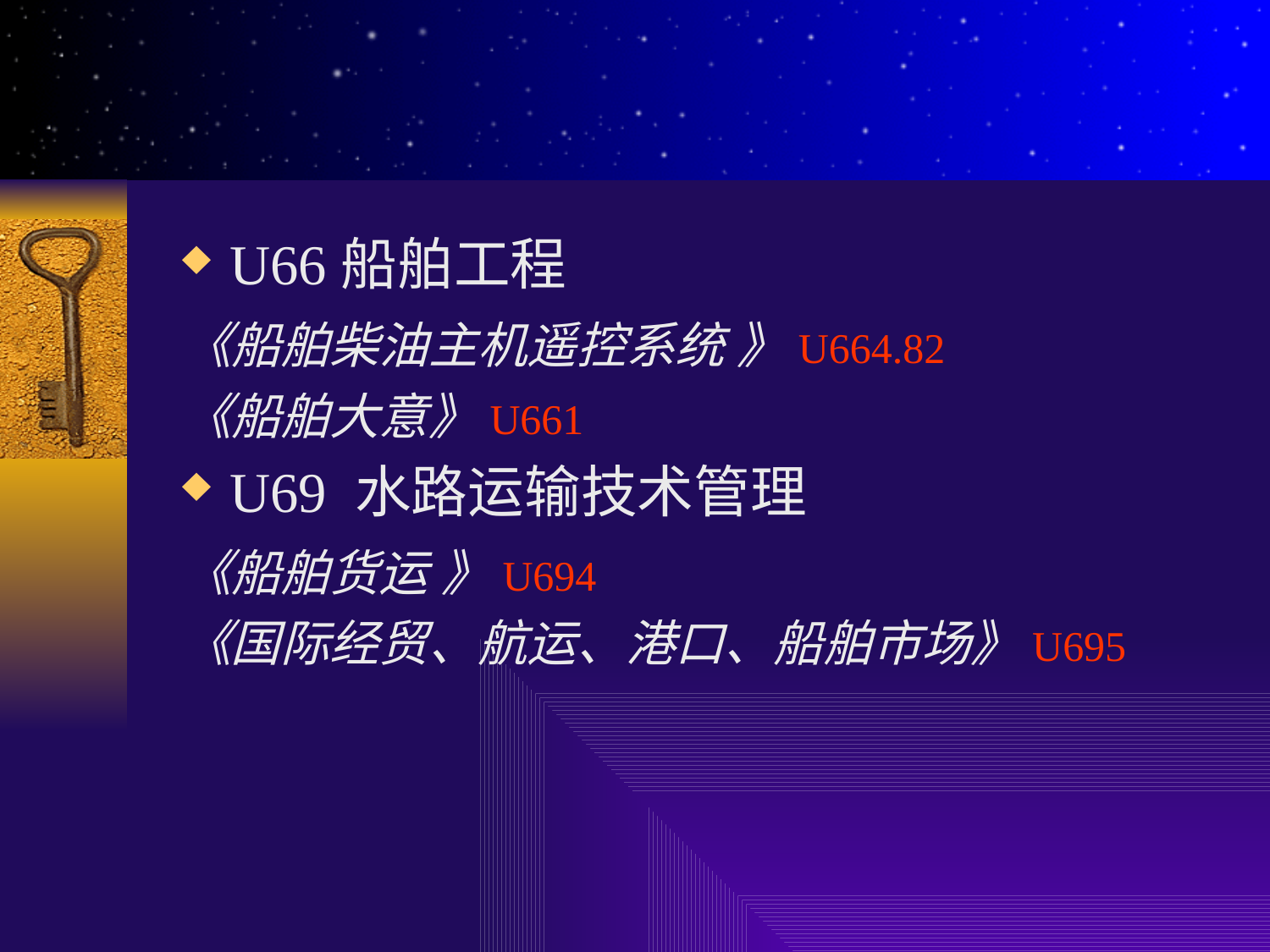

U66船舶工程
《船舶柴油主机遥控系统 》U664.82
《船舶大意》U661
U69 水路运输技术管理
《船舶货运 》U694
《国际经贸、航运、港口、船舶市场》U695